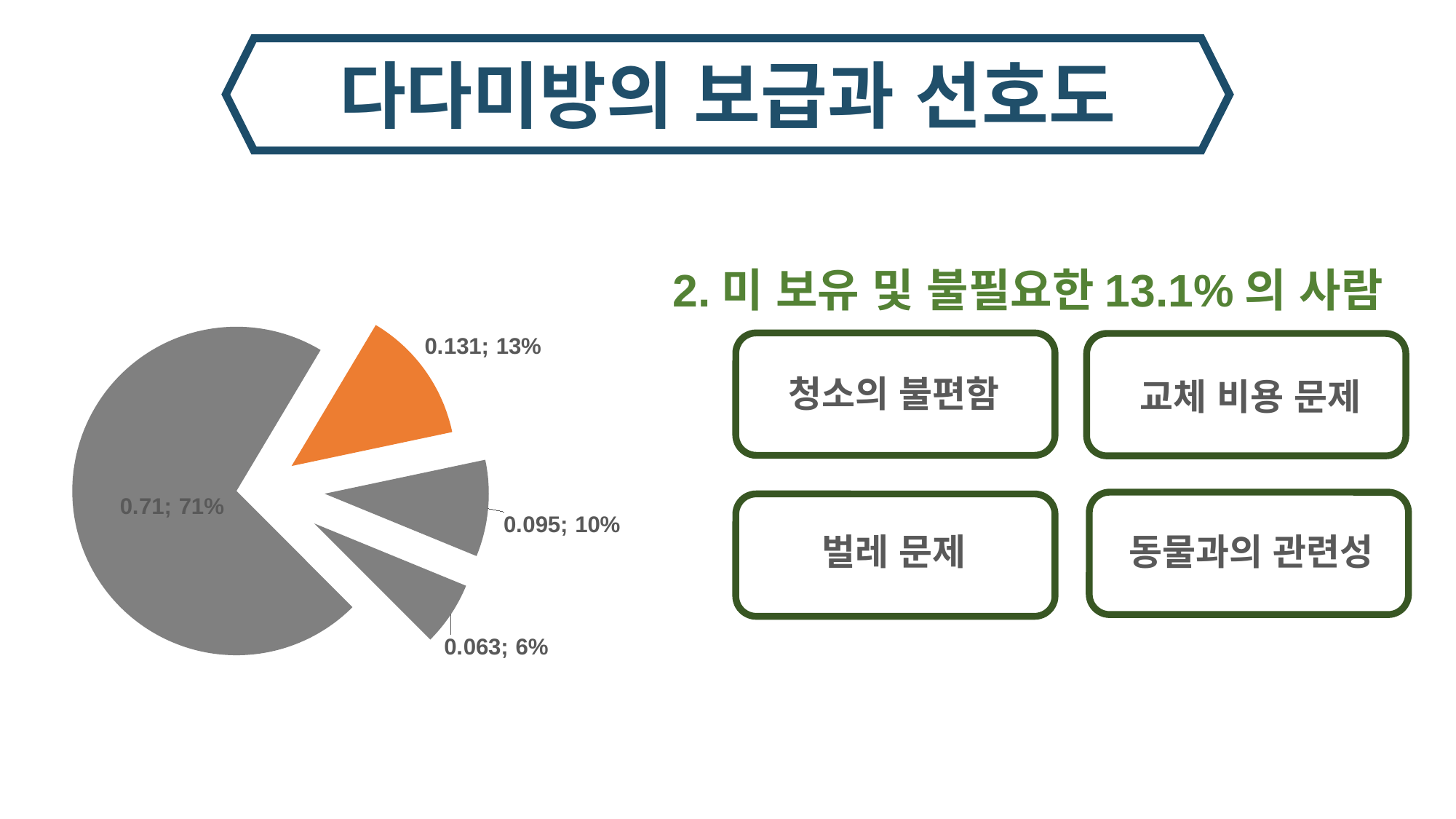

다다미방의 보급과 선호도

### Chart

| Category | 선호도 조사 |
|---|---|
| 보유 및 필요성을 느낌 | 0.71 |
| 미 보유 및 필요성을 느끼지 않음 | 0.131 |
| 보유 및 필요성을 느끼지 않음 | 0.095 |
| 미 보유 및 필요성을 느낌 | 0.063 |
2.미 보유 및 불필요한13.1%의 사람

청소의 불편함
교체 비용 문제

동물과의 관련성
벌레 문제